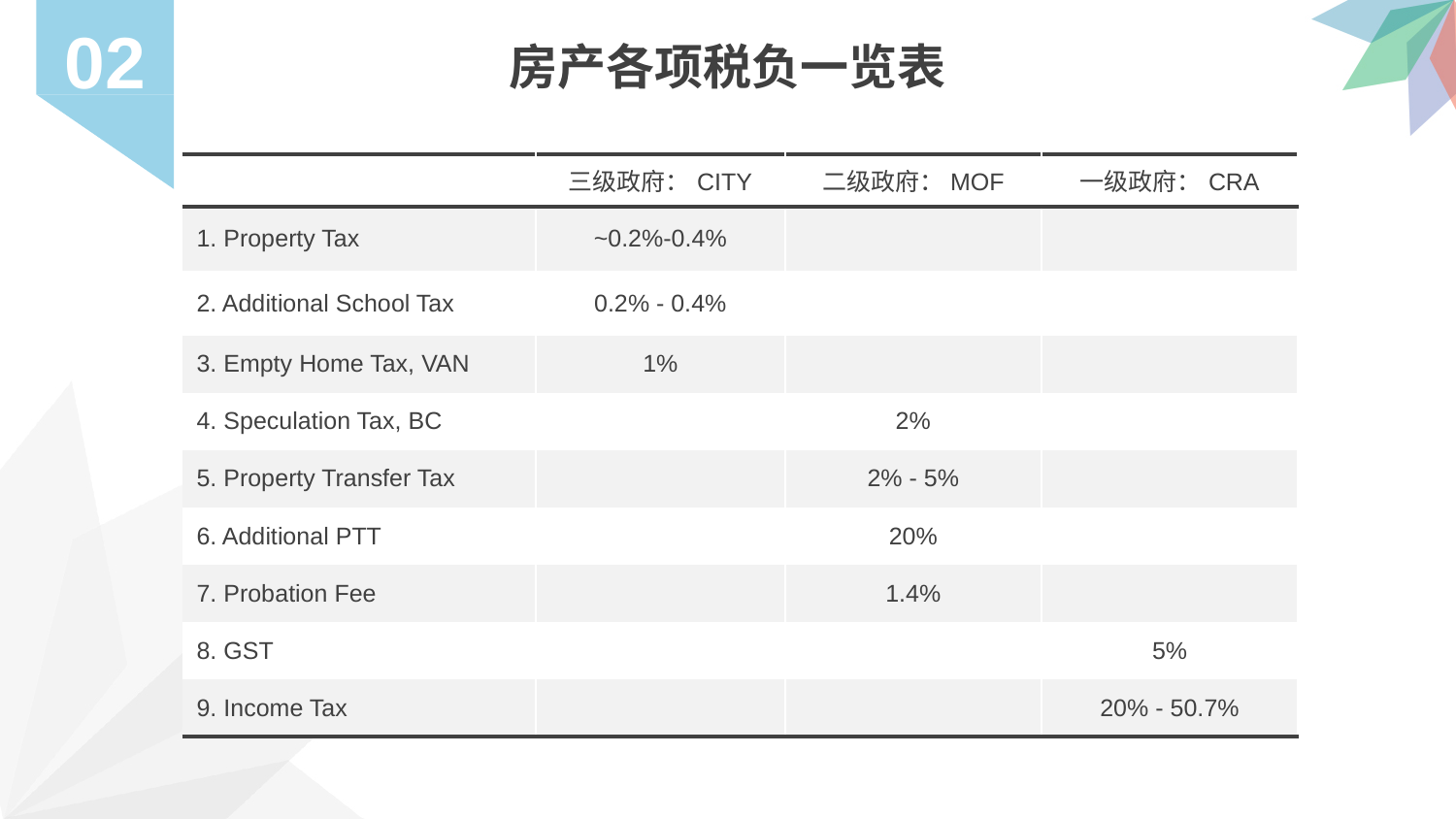

02
房产各项税负一览表
|  | 三级政府：CITY | 二级政府：MOF | 一级政府：CRA |
| --- | --- | --- | --- |
| 1. Property Tax | ~0.2%-0.4% |  |  |
| 2. Additional School Tax | 0.2% - 0.4% |  |  |
| 3. Empty Home Tax, VAN | 1% |  |  |
| 4. Speculation Tax, BC |  | 2% |  |
| 5. Property Transfer Tax |  | 2% - 5% |  |
| 6. Additional PTT |  | 20% |  |
| 7. Probation Fee |  | 1.4% |  |
| 8. GST |  |  | 5% |
| 9. Income Tax |  |  | 20% - 50.7% |